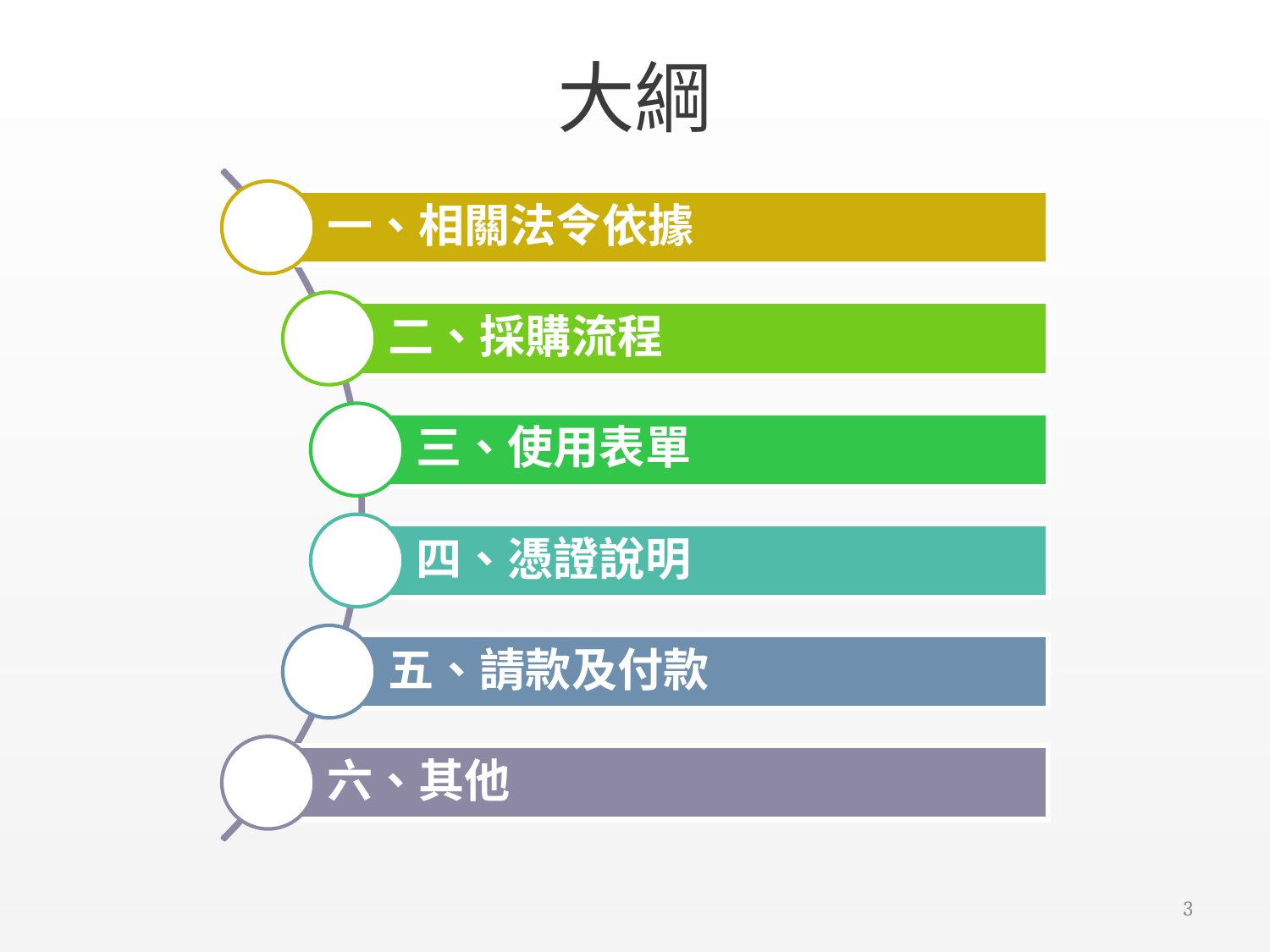

# 大綱
一、相關法令依據
二、採購流程
三、使用表單
四、憑證說明
五、請款及付款
六、其他
3